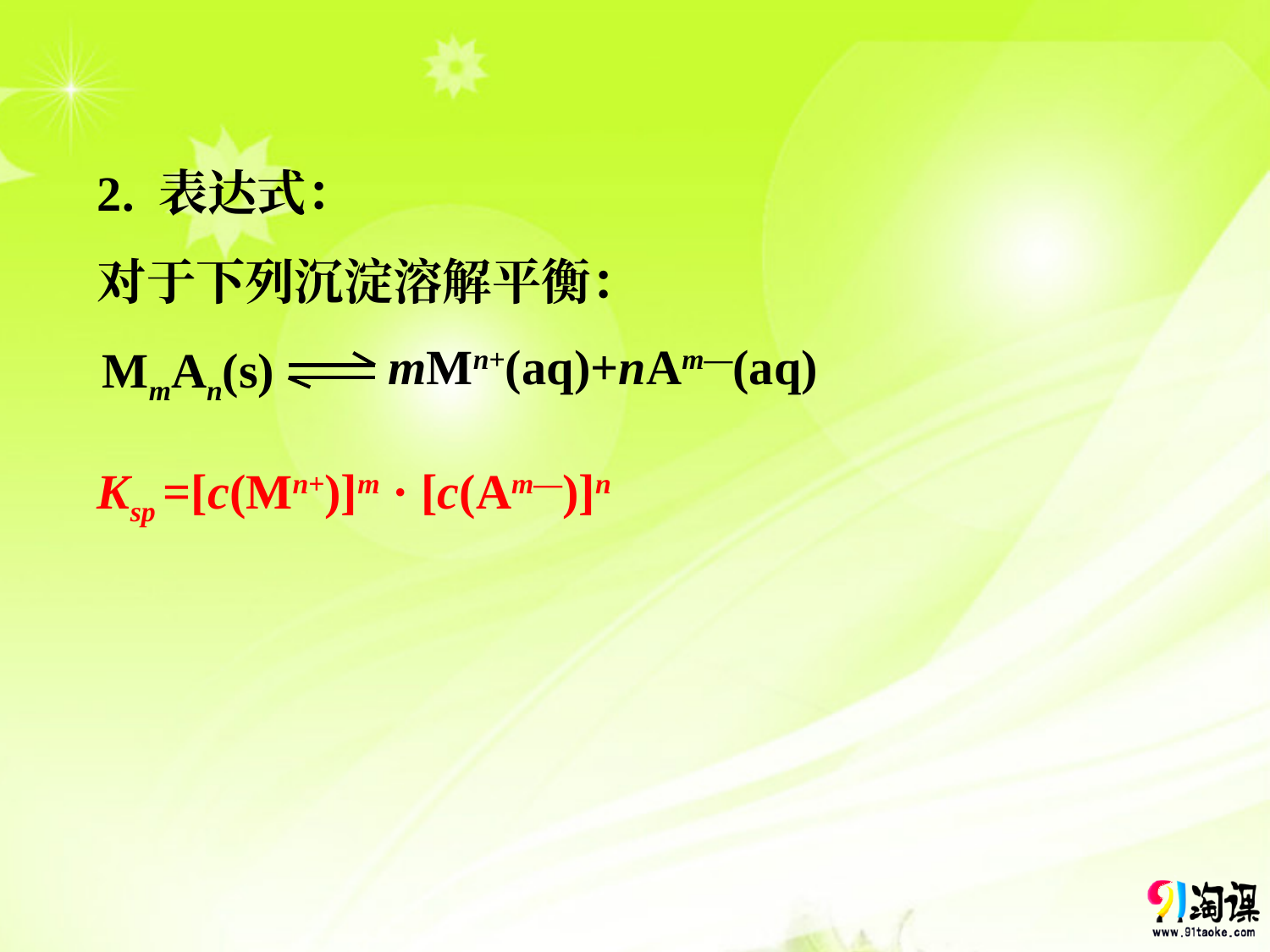

2. 表达式：
对于下列沉淀溶解平衡：
mMn+(aq)+nAm—(aq)
MmAn(s)
Ksp =[c(Mn+)]m · [c(Am—)]n